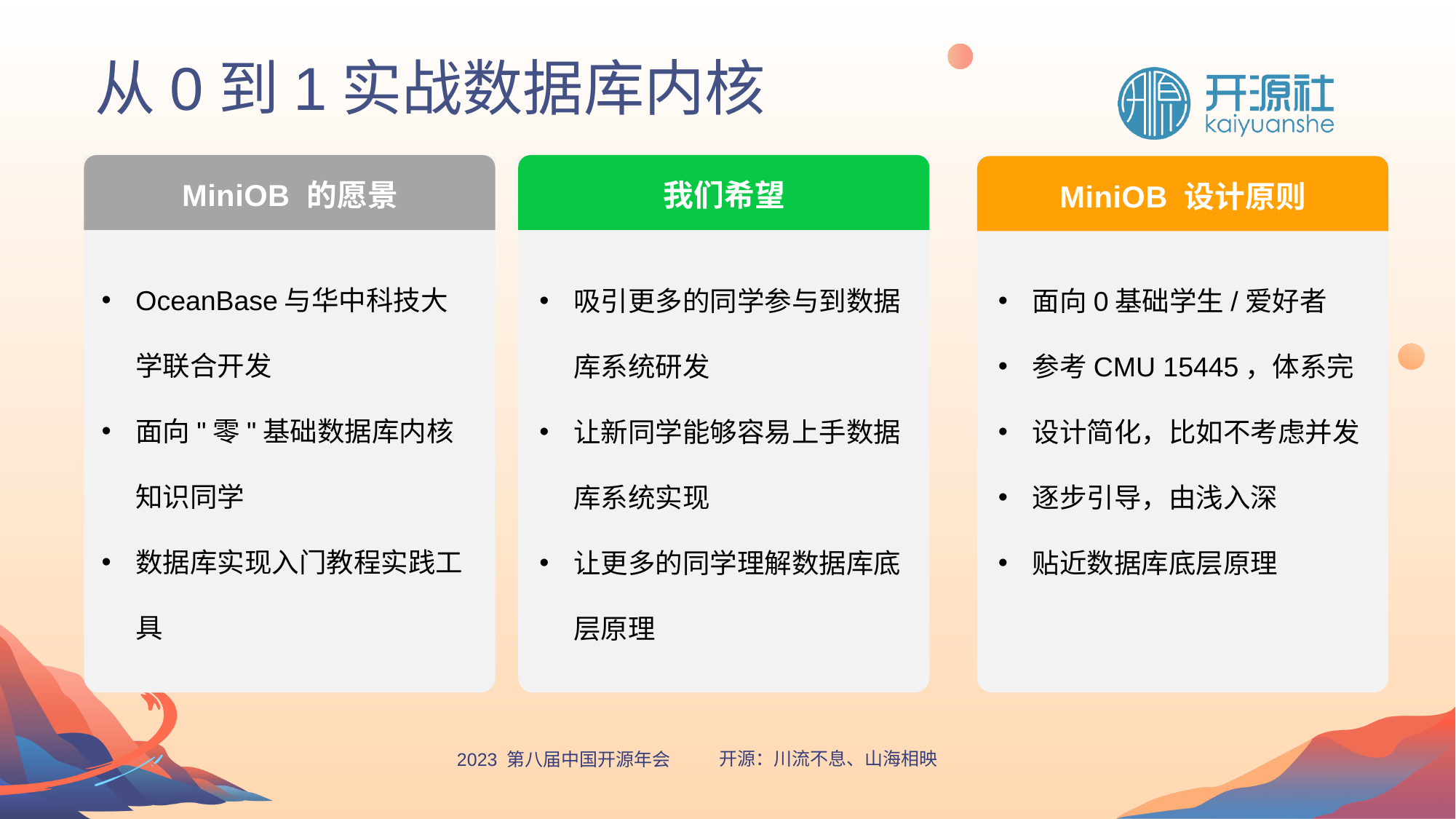

# 从0到1实战数据库内核
我们希望
MiniOB 的愿景

MiniOB 设计原则

OceanBase与华中科技大学联合开发
面向"零"基础数据库内核知识同学
数据库实现入门教程实践工具

吸引更多的同学参与到数据库系统研发
让新同学能够容易上手数据库系统实现
让更多的同学理解数据库底层原理

面向0基础学生/爱好者
参考CMU 15445，体系完
设计简化，比如不考虑并发
逐步引导，由浅入深
贴近数据库底层原理